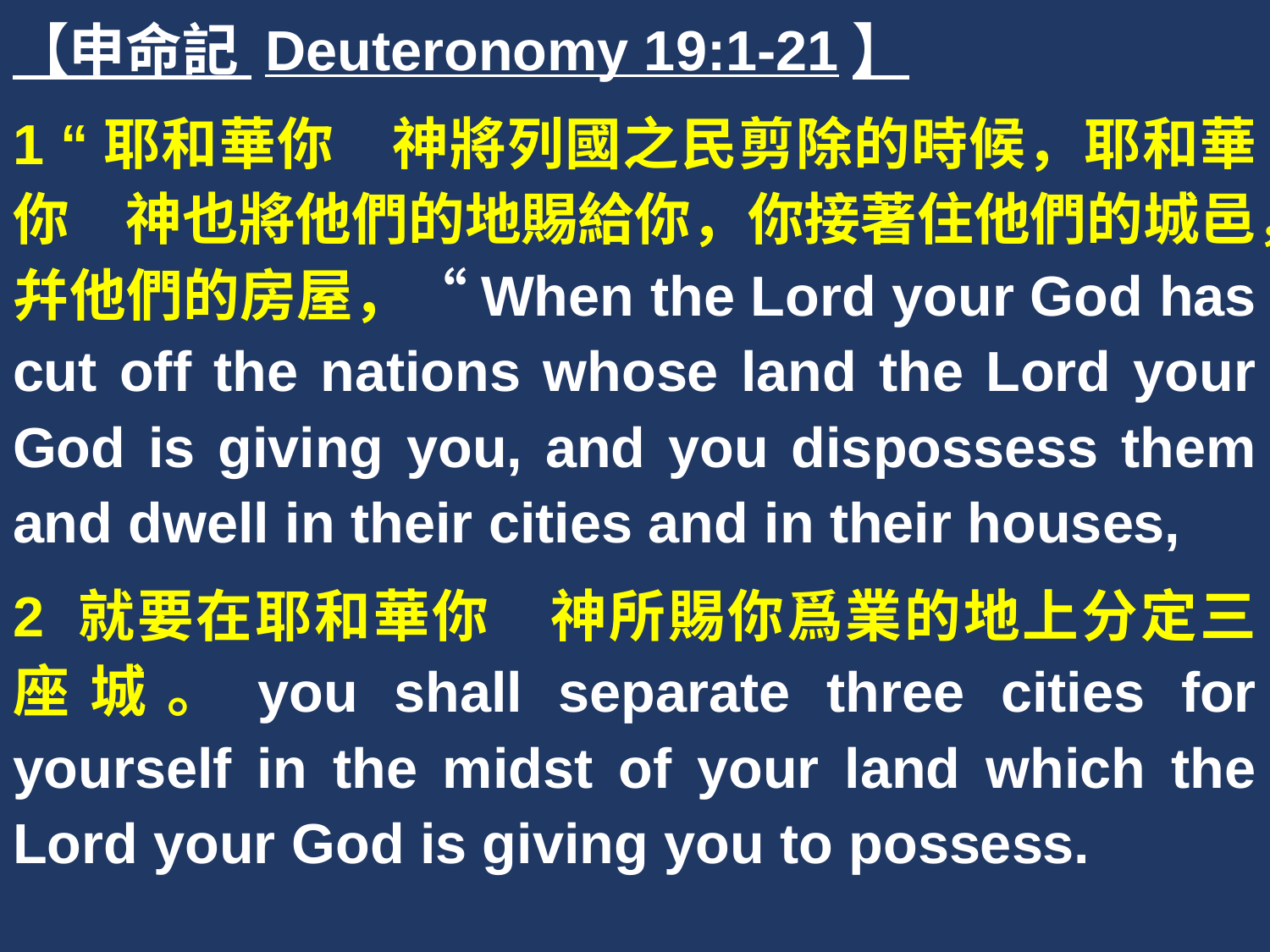

【申命記 Deuteronomy 19:1-21】
1 “耶和華你　神將列國之民剪除的時候，耶和華你　神也將他們的地賜給你，你接著住他們的城邑，幷他們的房屋，“When the Lord your God has cut off the nations whose land the Lord your God is giving you, and you dispossess them and dwell in their cities and in their houses,
2 就要在耶和華你　神所賜你爲業的地上分定三座城。you shall separate three cities for yourself in the midst of your land which the Lord your God is giving you to possess.